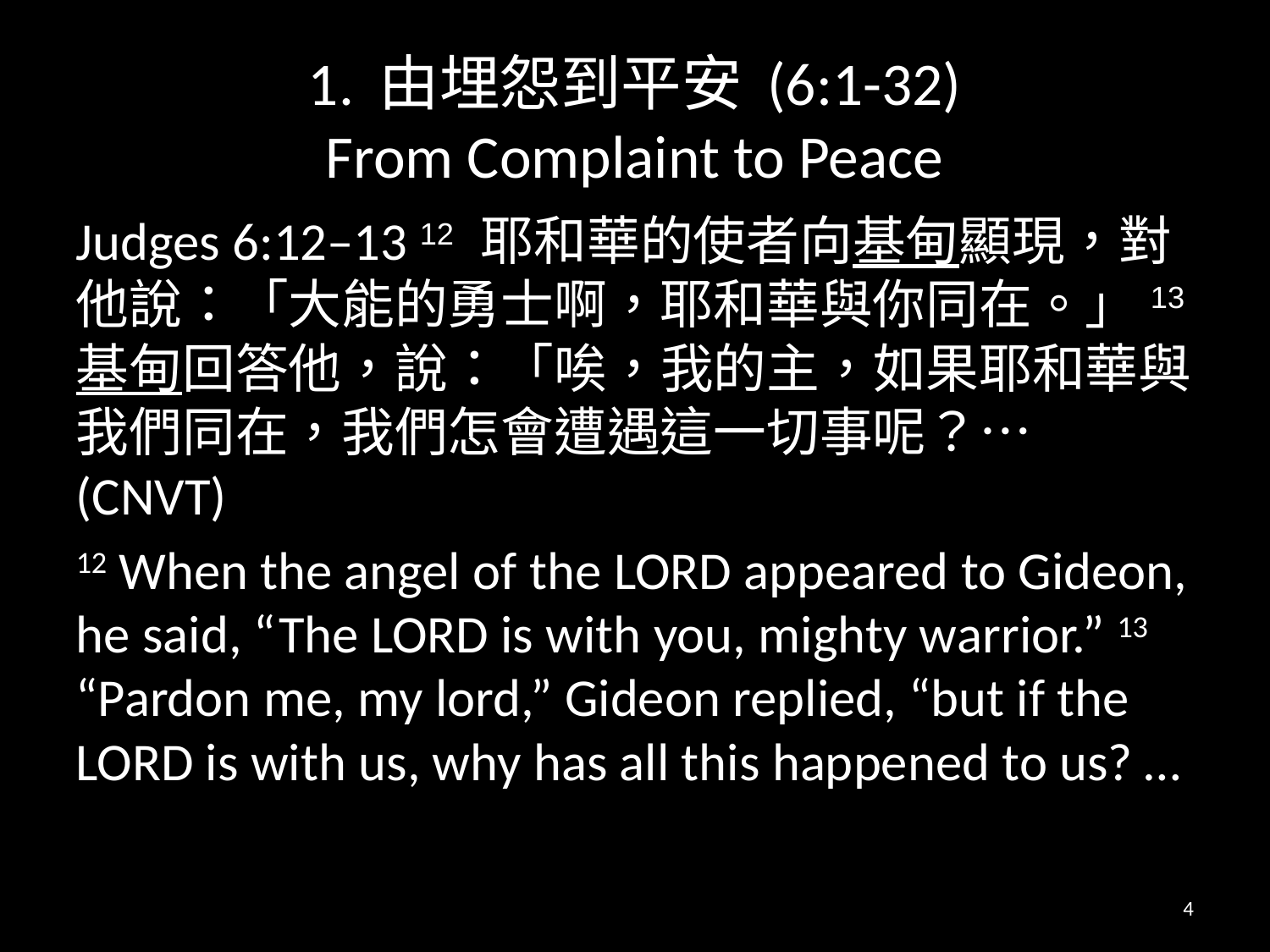

# 1. 由埋怨到平安 (6:1-32) From Complaint to Peace
Judges 6:12–13 12 耶和華的使者向基甸顯現，對他說：「大能的勇士啊，耶和華與你同在。」13 基甸回答他，說：「唉，我的主，如果耶和華與我們同在，我們怎會遭遇這一切事呢？… (CNVT)
12 When the angel of the Lord appeared to Gideon, he said, “The Lord is with you, mighty warrior.” 13 “Pardon me, my lord,” Gideon replied, “but if the Lord is with us, why has all this happened to us? …

4